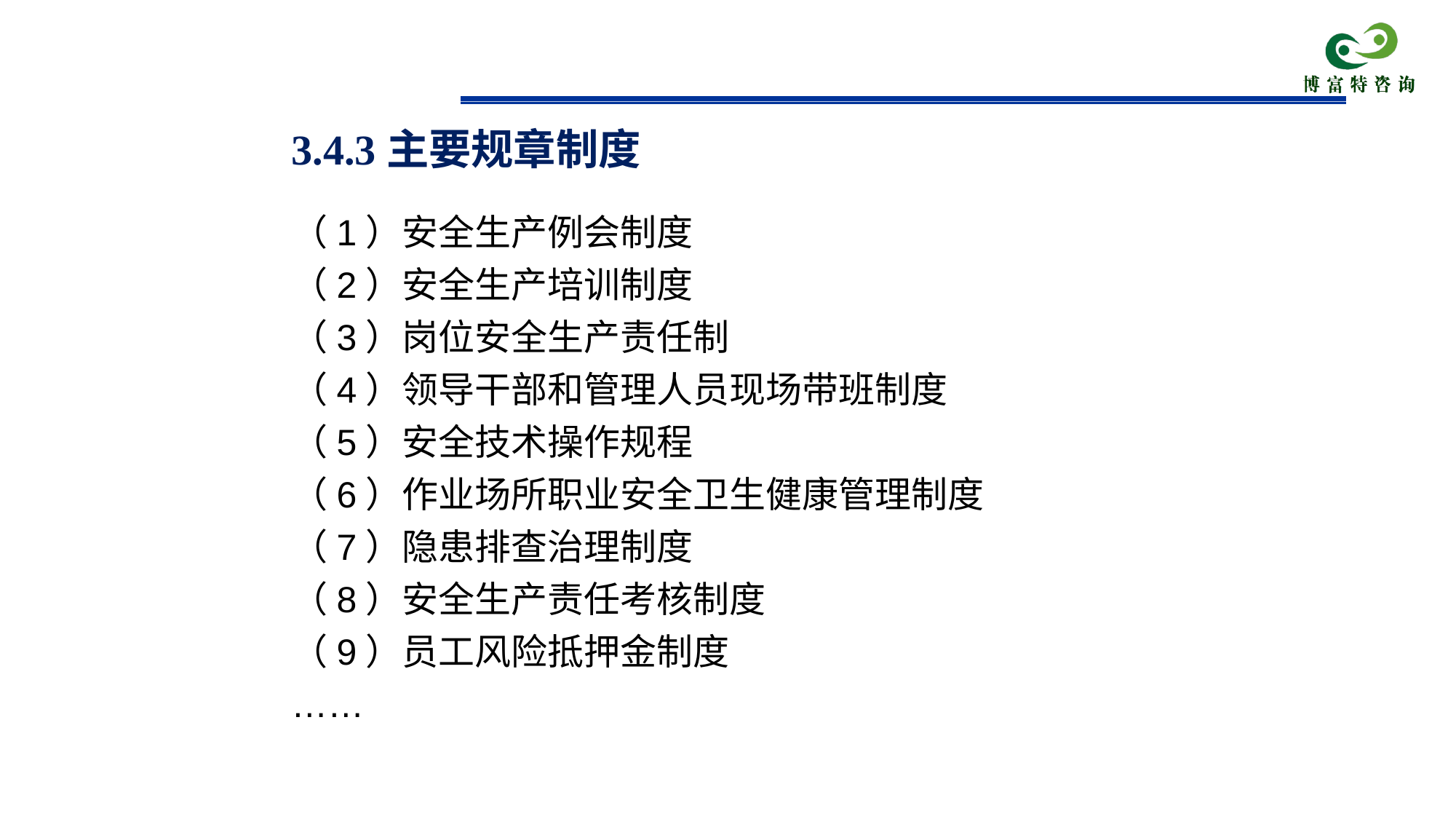

3.4.3主要规章制度
（1）安全生产例会制度
（2）安全生产培训制度
（3）岗位安全生产责任制
（4）领导干部和管理人员现场带班制度
（5）安全技术操作规程
（6）作业场所职业安全卫生健康管理制度
（7）隐患排查治理制度
（8）安全生产责任考核制度
（9）员工风险抵押金制度
……